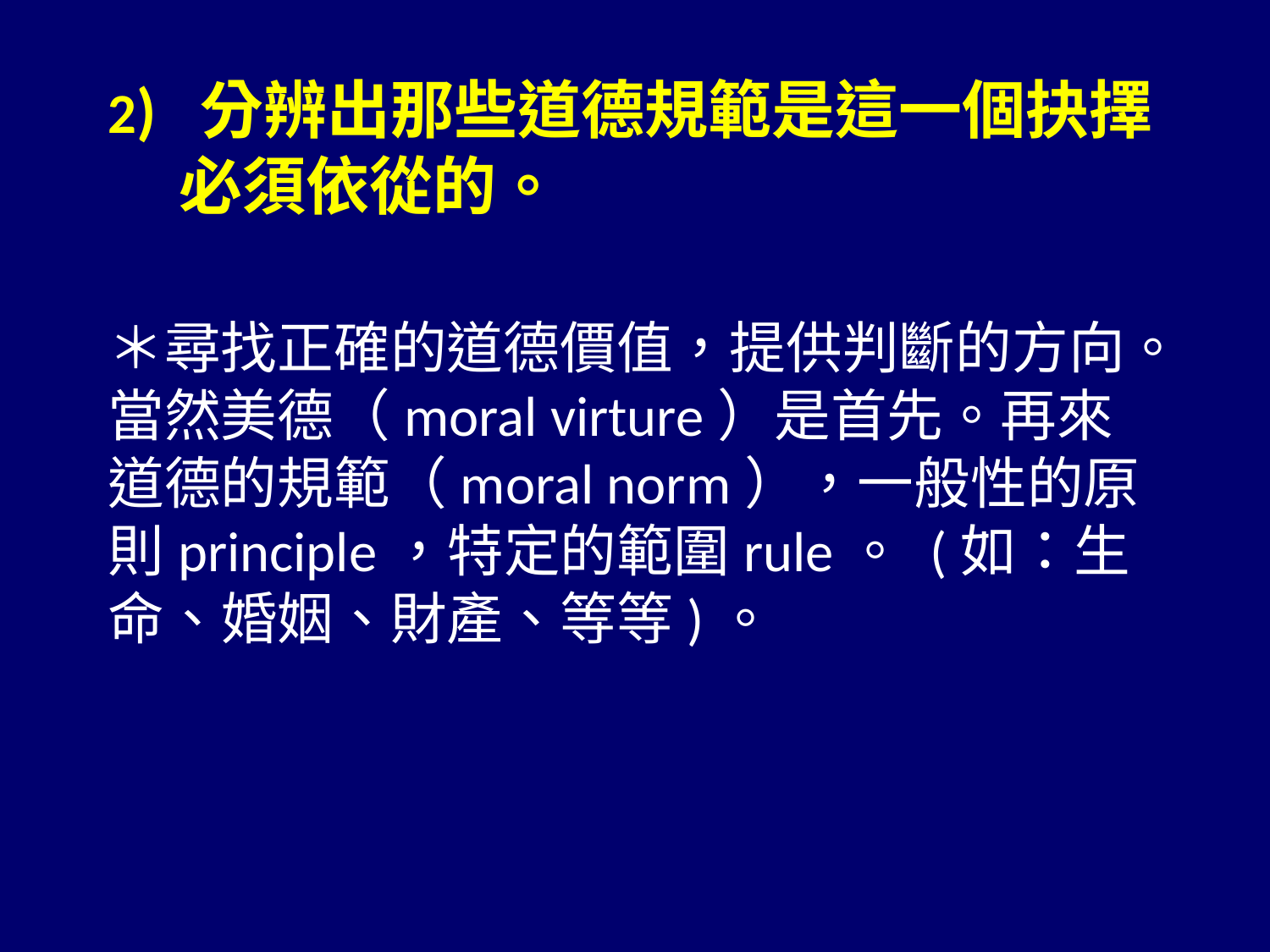

2)  分辨出那些道德規範是這一個抉擇必須依從的。

＊尋找正確的道德價值，提供判斷的方向。當然美德（moral virture）是首先。再來道德的規範（moral norm），一般性的原則principle，特定的範圍rule。 (如：生命、婚姻、財產、等等)。